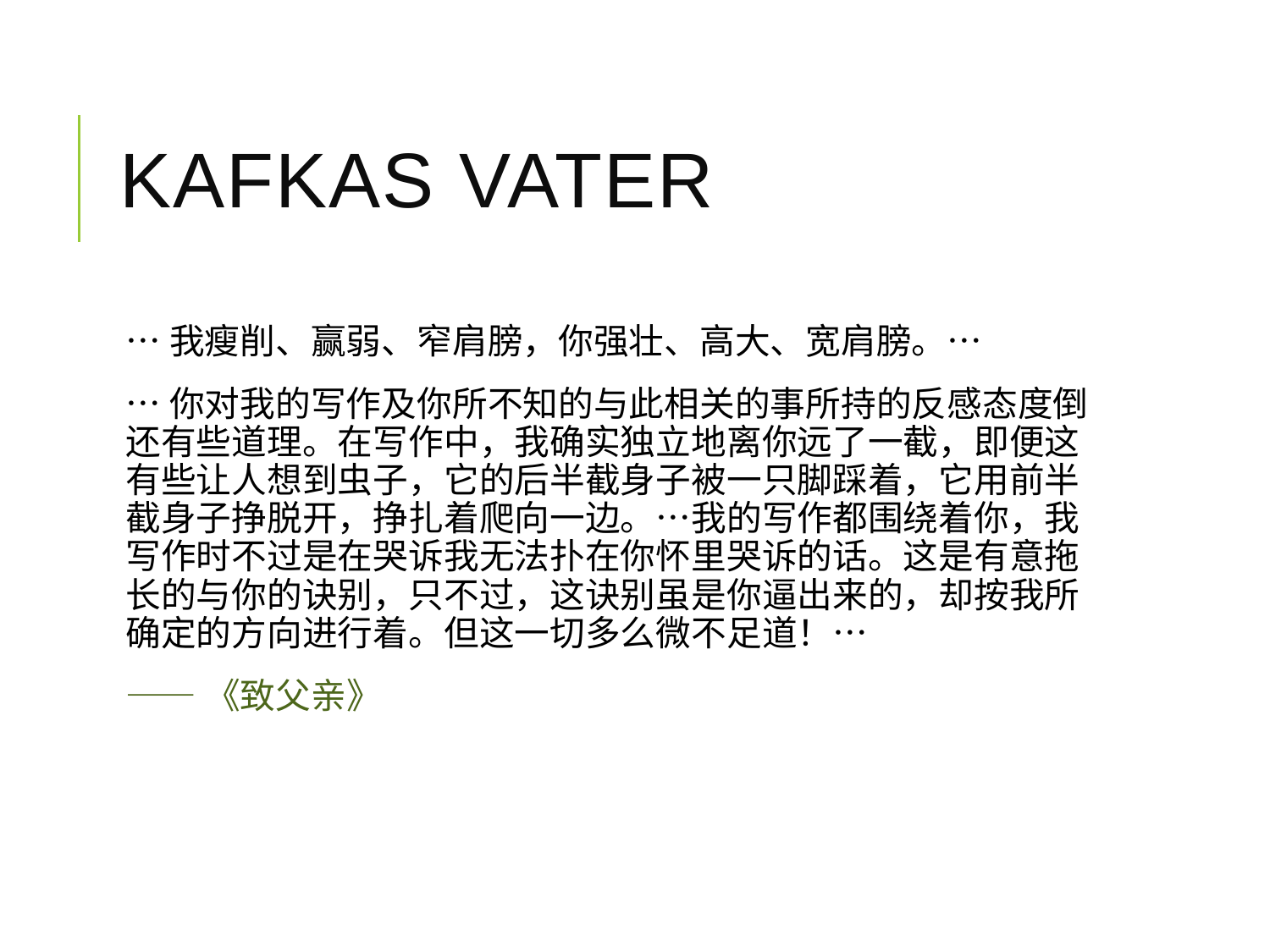

# Kafkas Vater
…我瘦削、赢弱、窄肩膀，你强壮、高大、宽肩膀。…
…你对我的写作及你所不知的与此相关的事所持的反感态度倒还有些道理。在写作中，我确实独立地离你远了一截，即便这有些让人想到虫子，它的后半截身子被一只脚踩着，它用前半截身子挣脱开，挣扎着爬向一边。…我的写作都围绕着你，我写作时不过是在哭诉我无法扑在你怀里哭诉的话。这是有意拖长的与你的诀别，只不过，这诀别虽是你逼出来的，却按我所确定的方向进行着。但这一切多么微不足道！…
——《致父亲》